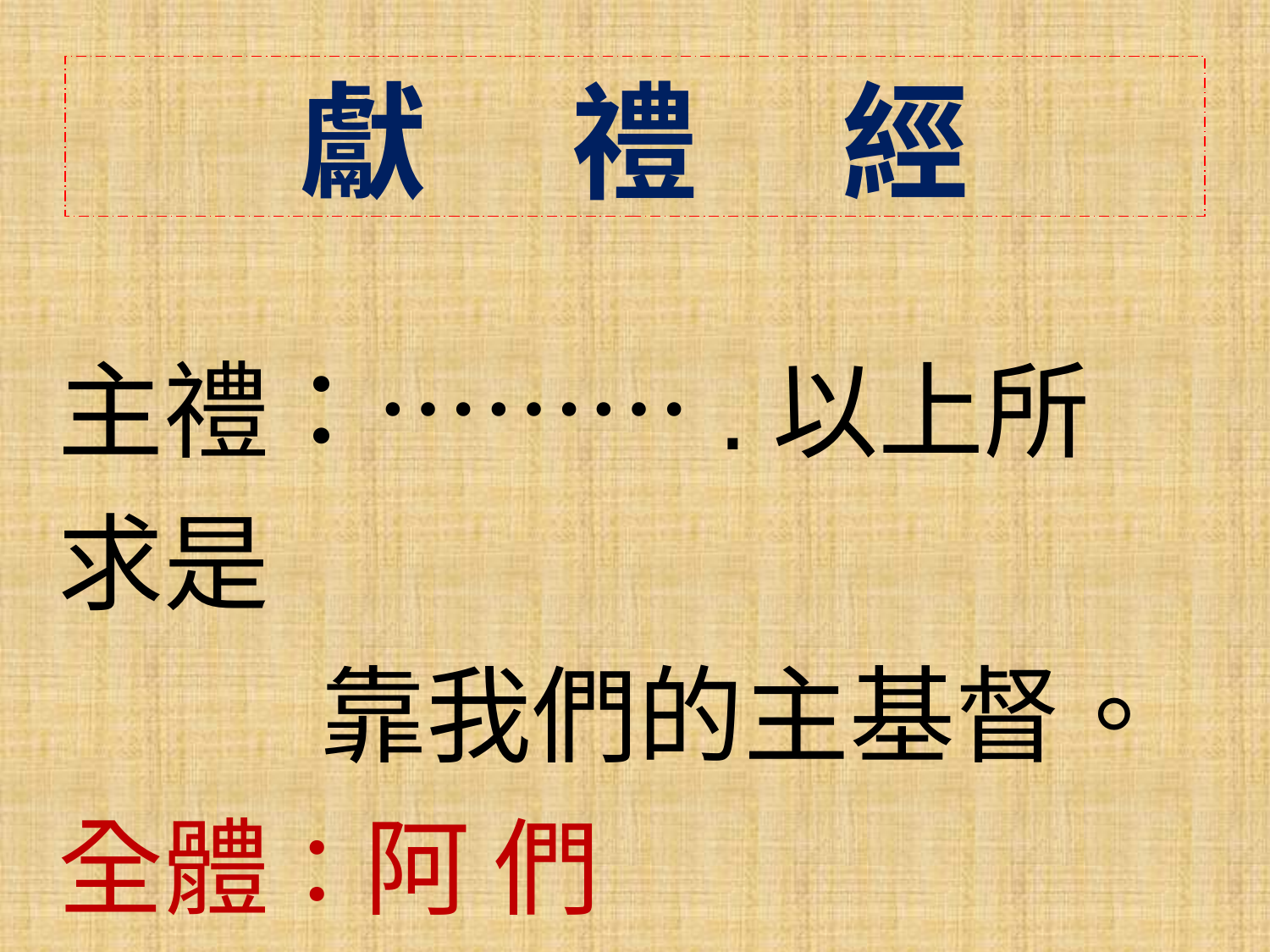

獻     禮     經
主禮：……….以上所求是
          靠我們的主基督。
全體：阿 們